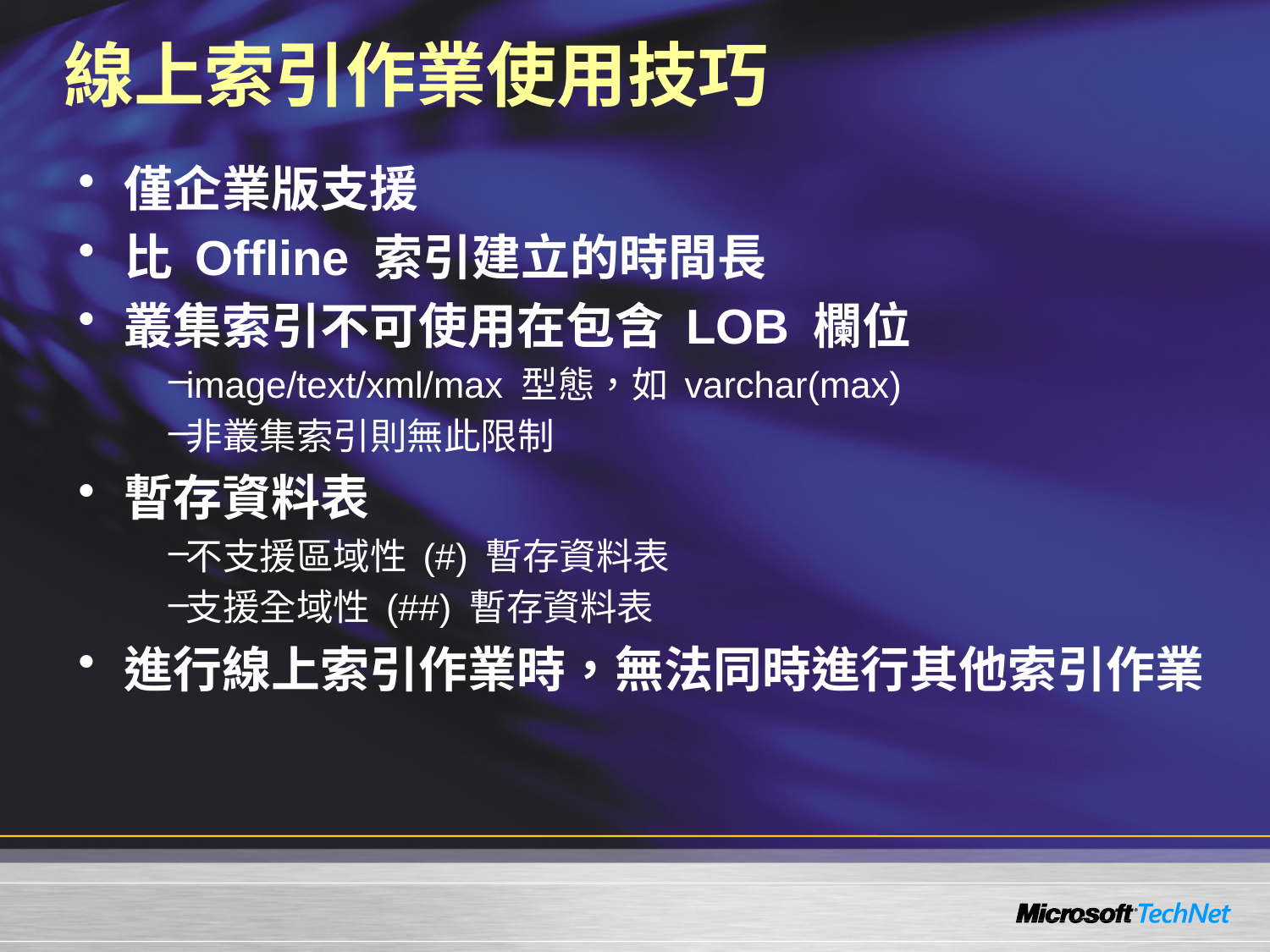

# 線上索引作業使用技巧
僅企業版支援
比 Offline 索引建立的時間長
叢集索引不可使用在包含 LOB 欄位
image/text/xml/max 型態，如 varchar(max)
非叢集索引則無此限制
暫存資料表
不支援區域性 (#) 暫存資料表
支援全域性 (##) 暫存資料表
進行線上索引作業時，無法同時進行其他索引作業